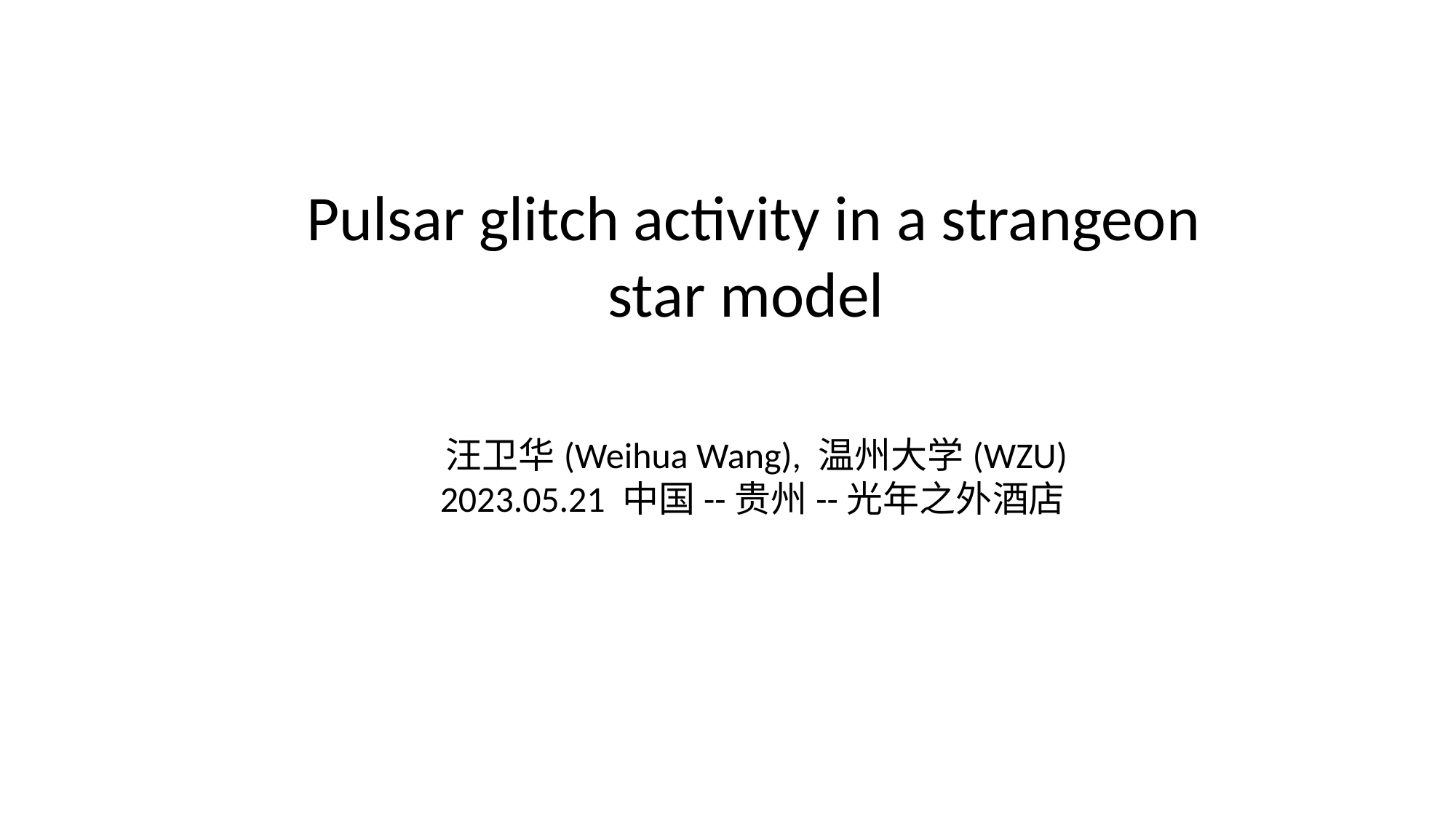

Pulsar glitch activity in a strangeon star model
汪卫华(Weihua Wang), 温州大学(WZU)
2023.05.21 中国--贵州--光年之外酒店